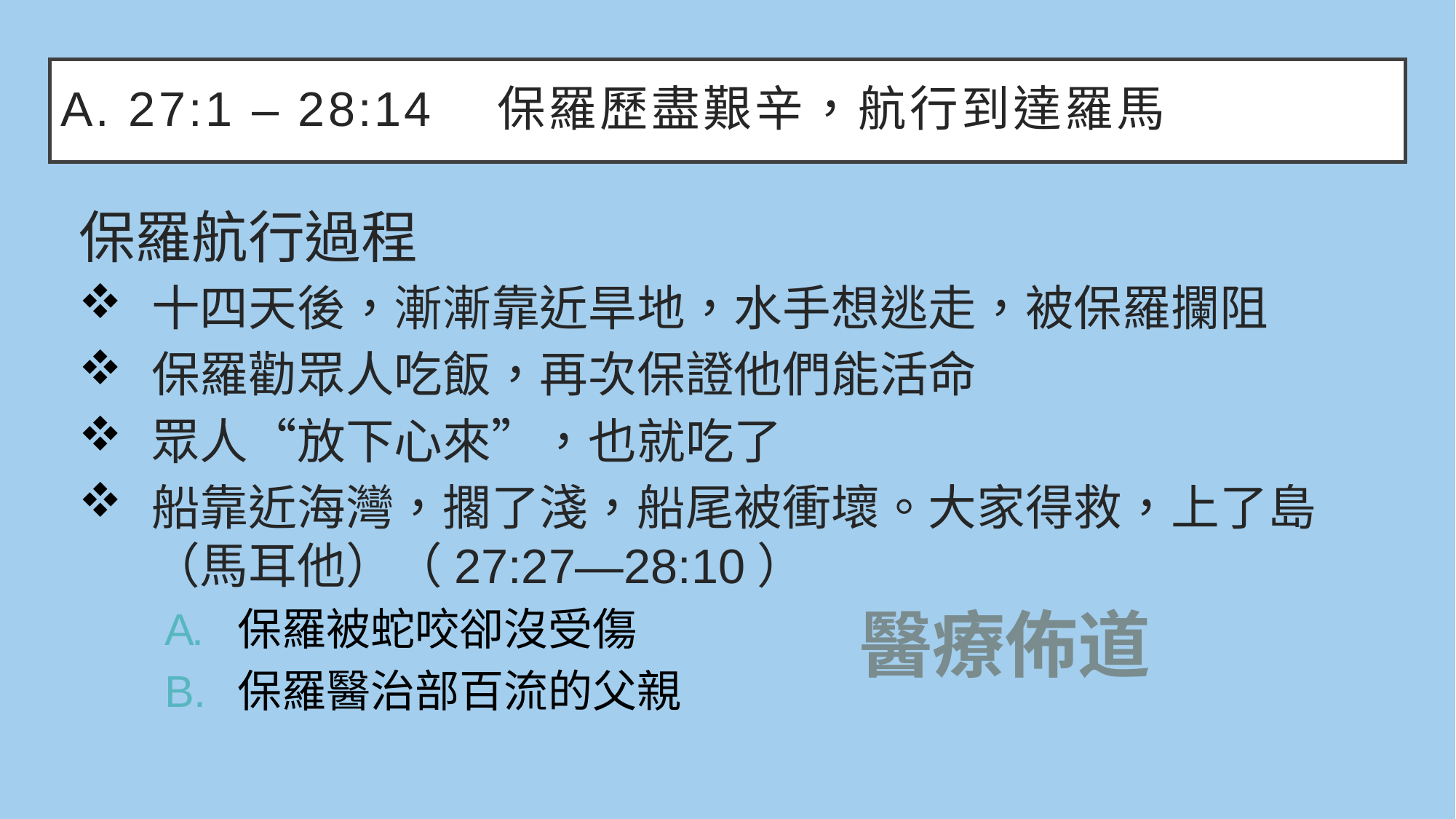

# A. 27:1 – 28:14	保羅歷盡艱辛，航行到達羅馬
保羅航行過程
十四天後，漸漸靠近旱地，水手想逃走，被保羅攔阻
保羅勸眾人吃飯，再次保證他們能活命
眾人“放下心來”，也就吃了
船靠近海灣，擱了淺，船尾被衝壞。大家得救，上了島（馬耳他）（27:27—28:10）
保羅被蛇咬卻沒受傷
保羅醫治部百流的父親
醫療佈道